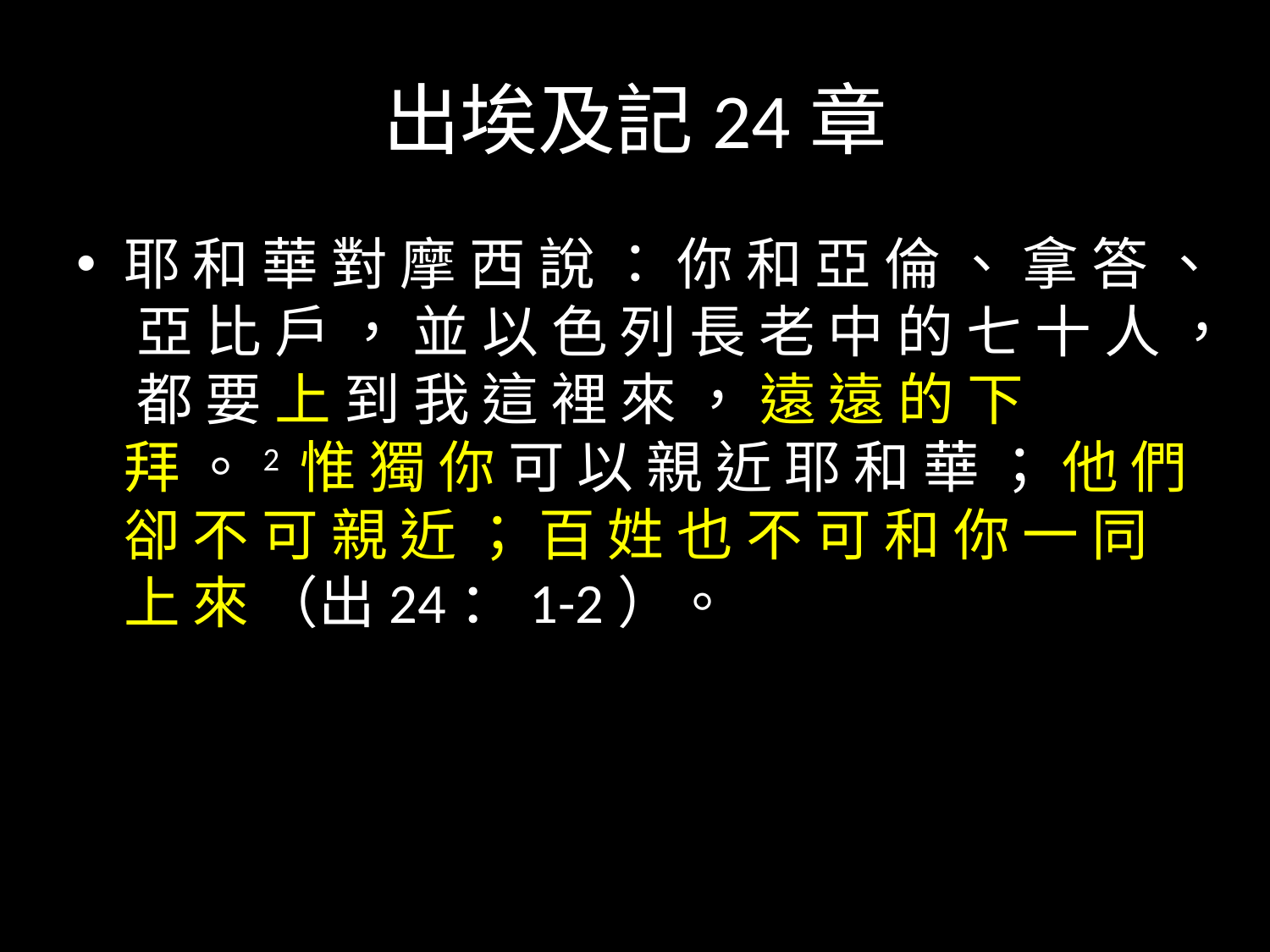

# 出埃及記24章
耶 和 華 對 摩 西 說 ： 你 和 亞 倫 、 拿 答 、 亞 比 戶 ， 並 以 色 列 長 老 中 的 七 十 人 ， 都 要 上 到 我 這 裡 來 ， 遠 遠 的 下 拜 。2 惟 獨 你 可 以 親 近 耶 和 華 ； 他 們 卻 不 可 親 近 ； 百 姓 也 不 可 和 你 一 同 上 來 （出24：1-2）。